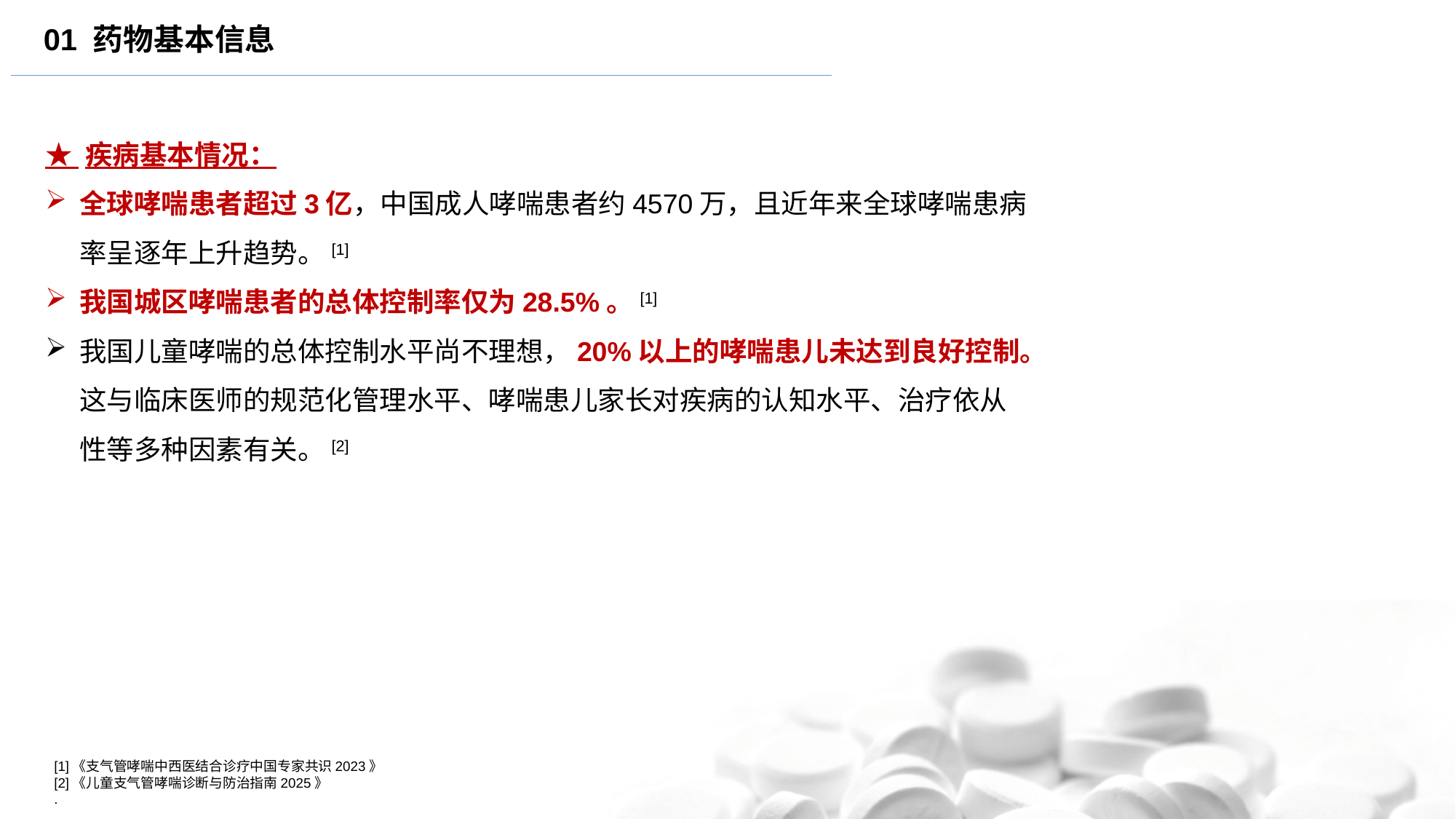

01 药物基本信息
★ 疾病基本情况：
全球哮喘患者超过3亿，中国成人哮喘患者约4570万，且近年来全球哮喘患病率呈逐年上升趋势。[1]
我国城区哮喘患者的总体控制率仅为28.5%。[1]
我国儿童哮喘的总体控制水平尚不理想，20%以上的哮喘患儿未达到良好控制。这与临床医师的规范化管理水平、哮喘患儿家长对疾病的认知水平、治疗依从性等多种因素有关。[2]

[1]《支气管哮喘中西医结合诊疗中国专家共识2023》
[2]《儿童支气管哮喘诊断与防治指南2025》
.